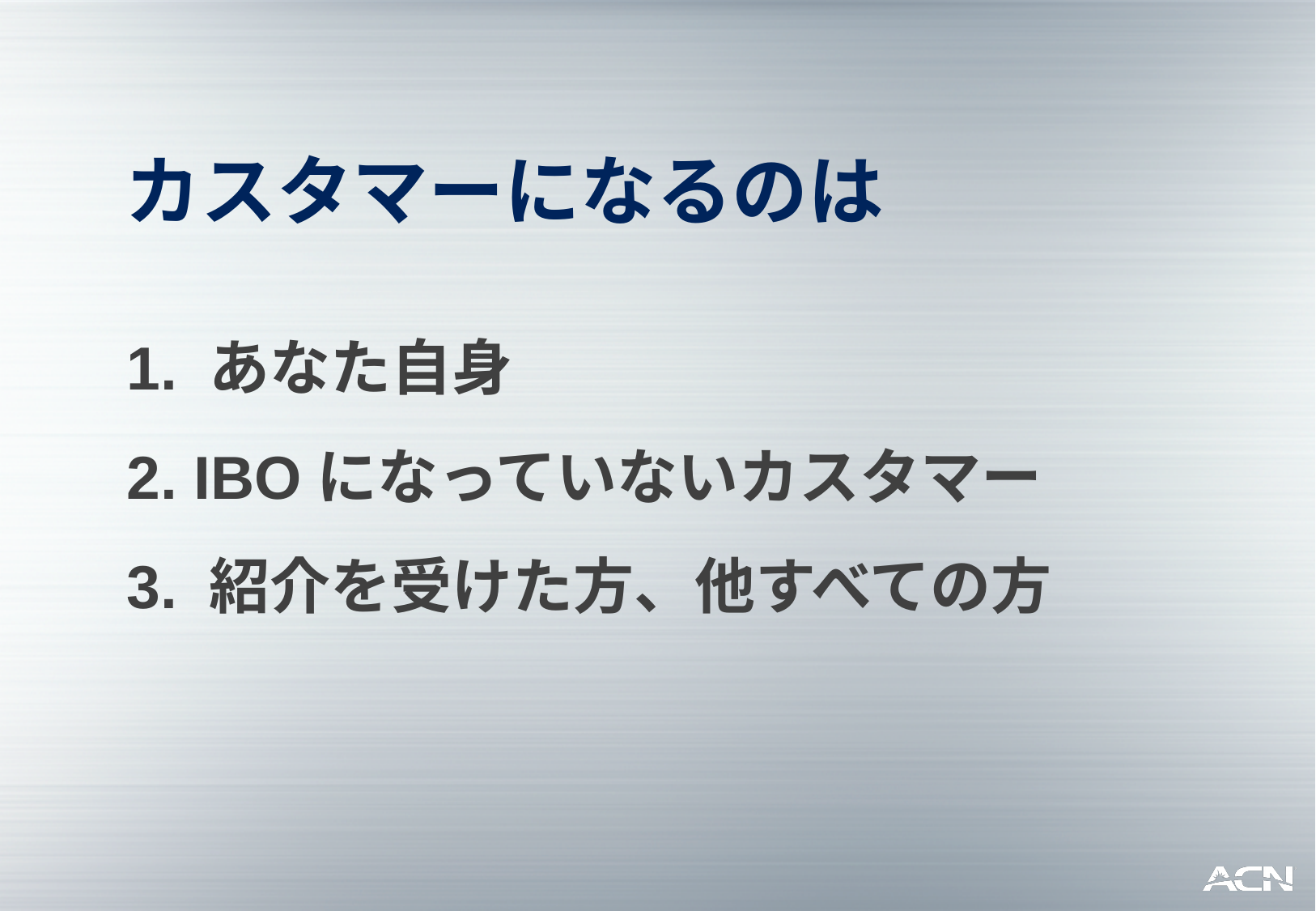

カスタマーになるのは
1. あなた自身
2. IBOになっていないカスタマー
3. 紹介を受けた方、他すべての方